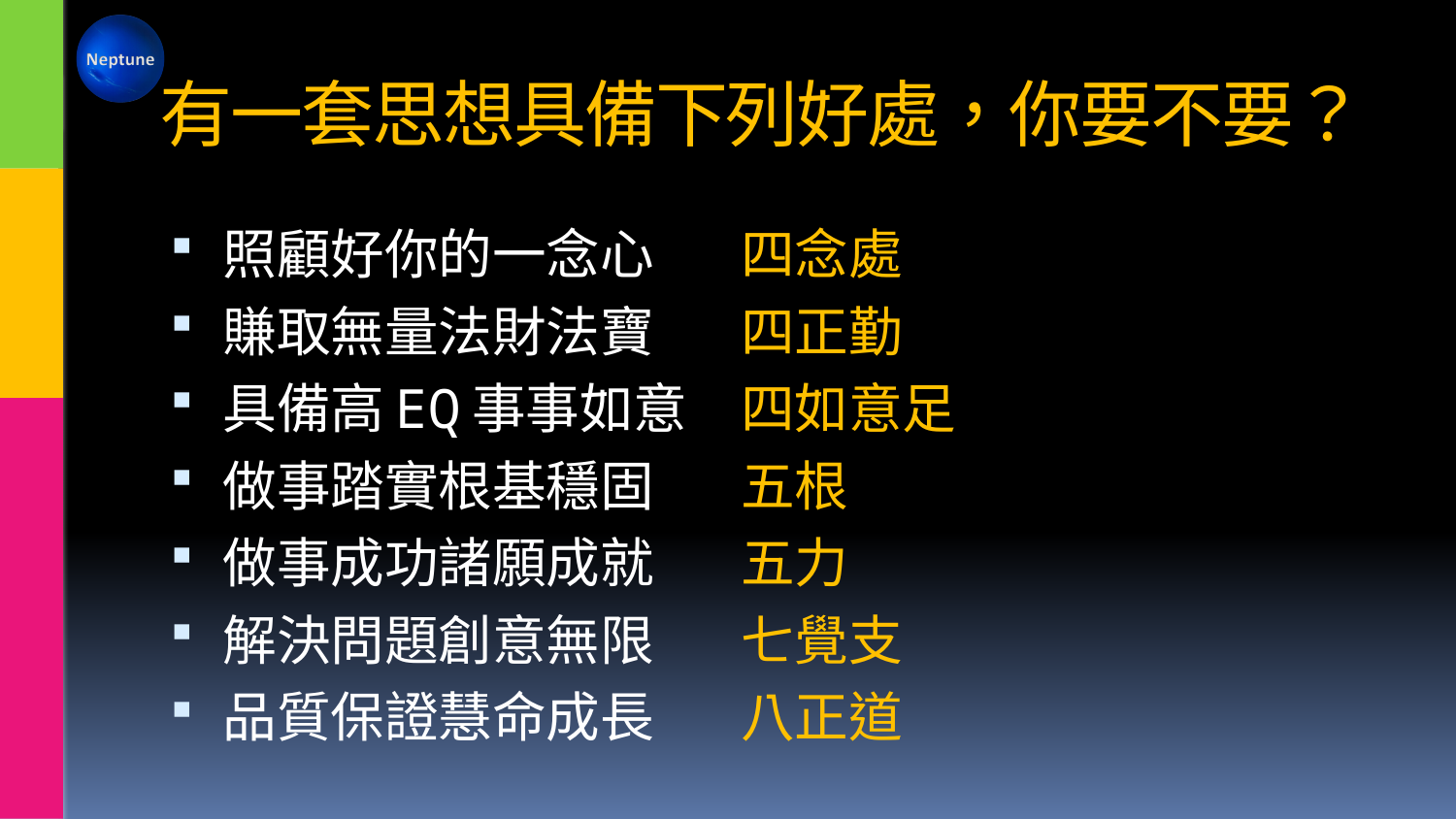

# 有一套思想具備下列好處，你要不要？
照顧好你的一念心	四念處
賺取無量法財法寶	四正勤
具備高EQ事事如意	四如意足
做事踏實根基穩固	五根
做事成功諸願成就	五力
解決問題創意無限	七覺支
品質保證慧命成長	八正道